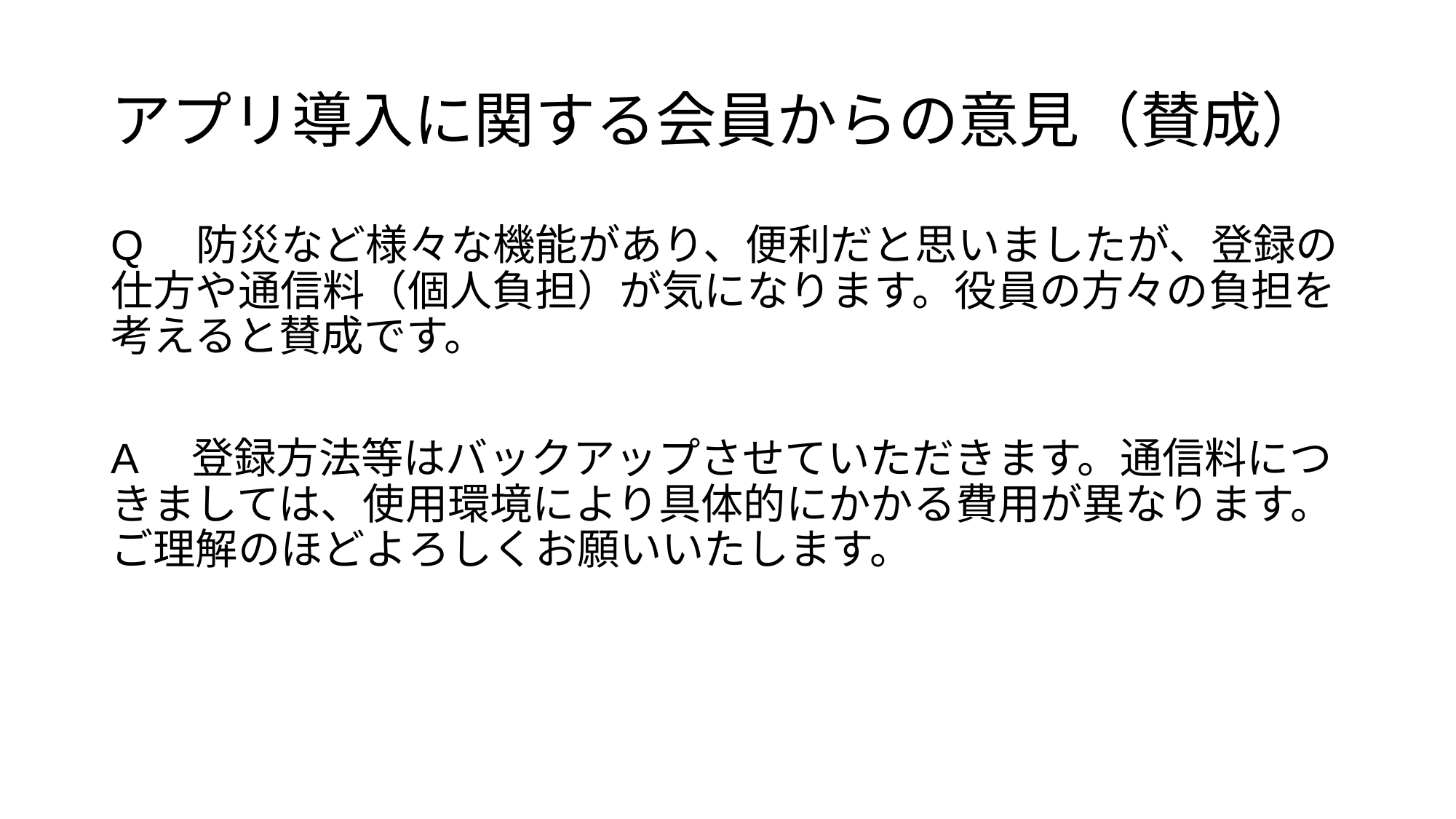

# アプリ導入に関する会員からの意見（賛成）
Q　防災など様々な機能があり、便利だと思いましたが、登録の仕方や通信料（個人負担）が気になります。役員の方々の負担を考えると賛成です。

A　登録方法等はバックアップさせていただきます。通信料につきましては、使用環境により具体的にかかる費用が異なります。ご理解のほどよろしくお願いいたします。